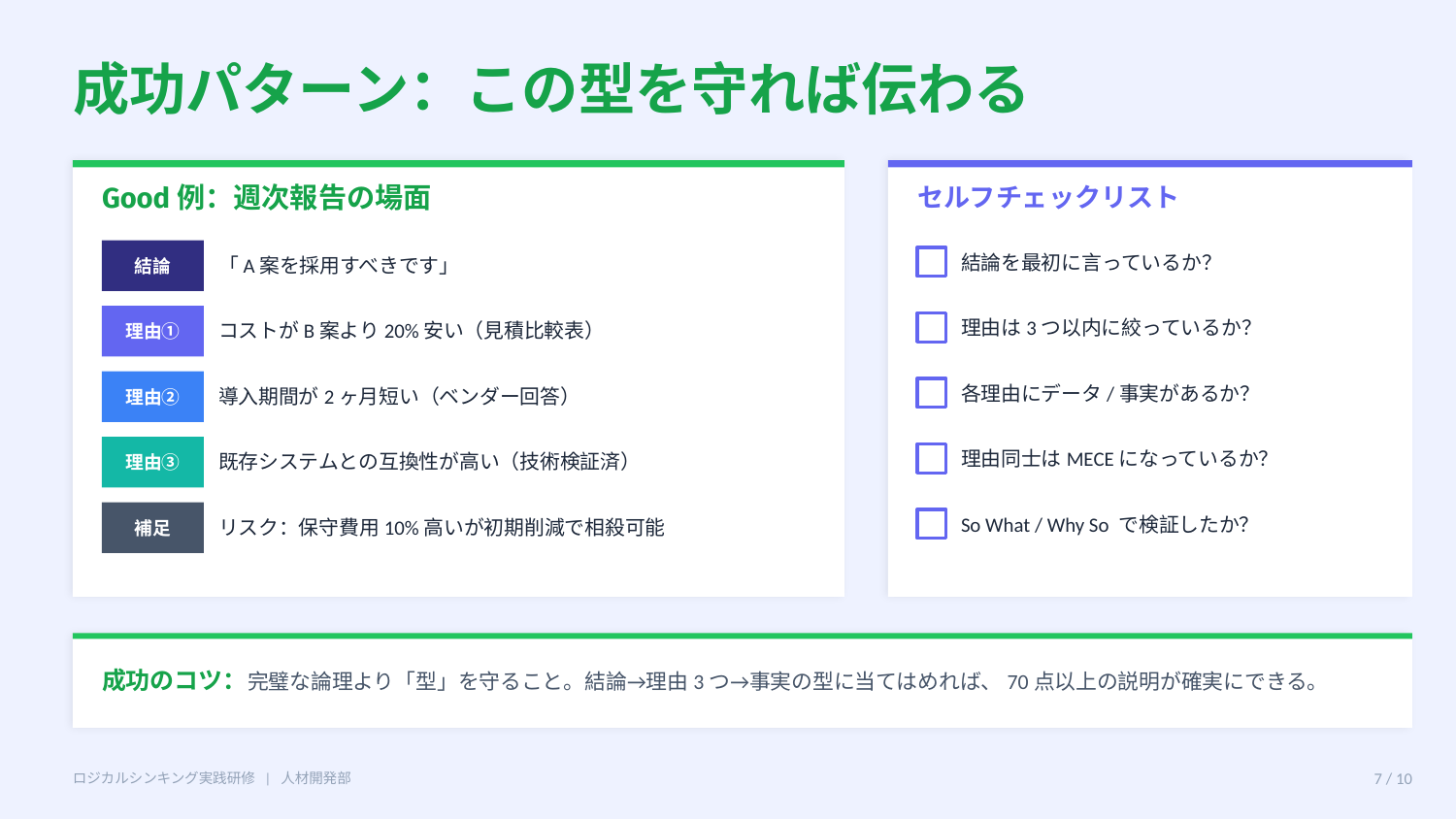

成功パターン：この型を守れば伝わる

Good例：週次報告の場面
セルフチェックリスト

結論
結論を最初に言っているか？
「A案を採用すべきです」

理由①
理由は3つ以内に絞っているか？
コストがB案より20%安い（見積比較表）

理由②
各理由にデータ/事実があるか？
導入期間が2ヶ月短い（ベンダー回答）

理由③
理由同士はMECEになっているか？
既存システムとの互換性が高い（技術検証済）

補足
So What / Why So で検証したか？
リスク：保守費用10%高いが初期削減で相殺可能

成功のコツ：完璧な論理より「型」を守ること。結論→理由3つ→事実の型に当てはめれば、70点以上の説明が確実にできる。
ロジカルシンキング実践研修  |  人材開発部
7 / 10